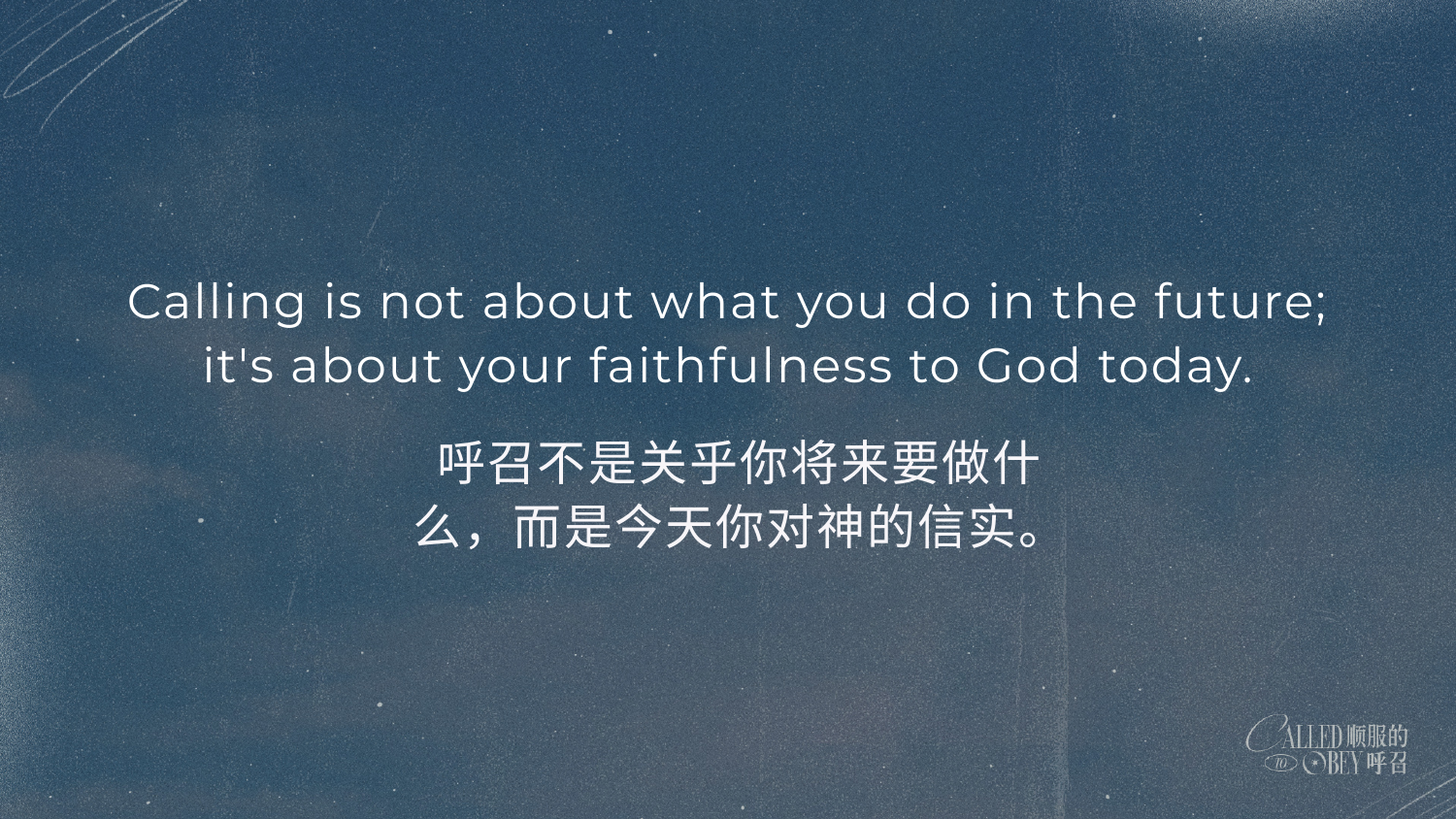

Calling is not about what you do in the future; it's about your faithfulness to God today.

呼召不是关乎你将来要做什么，而是今天你对神的信实。